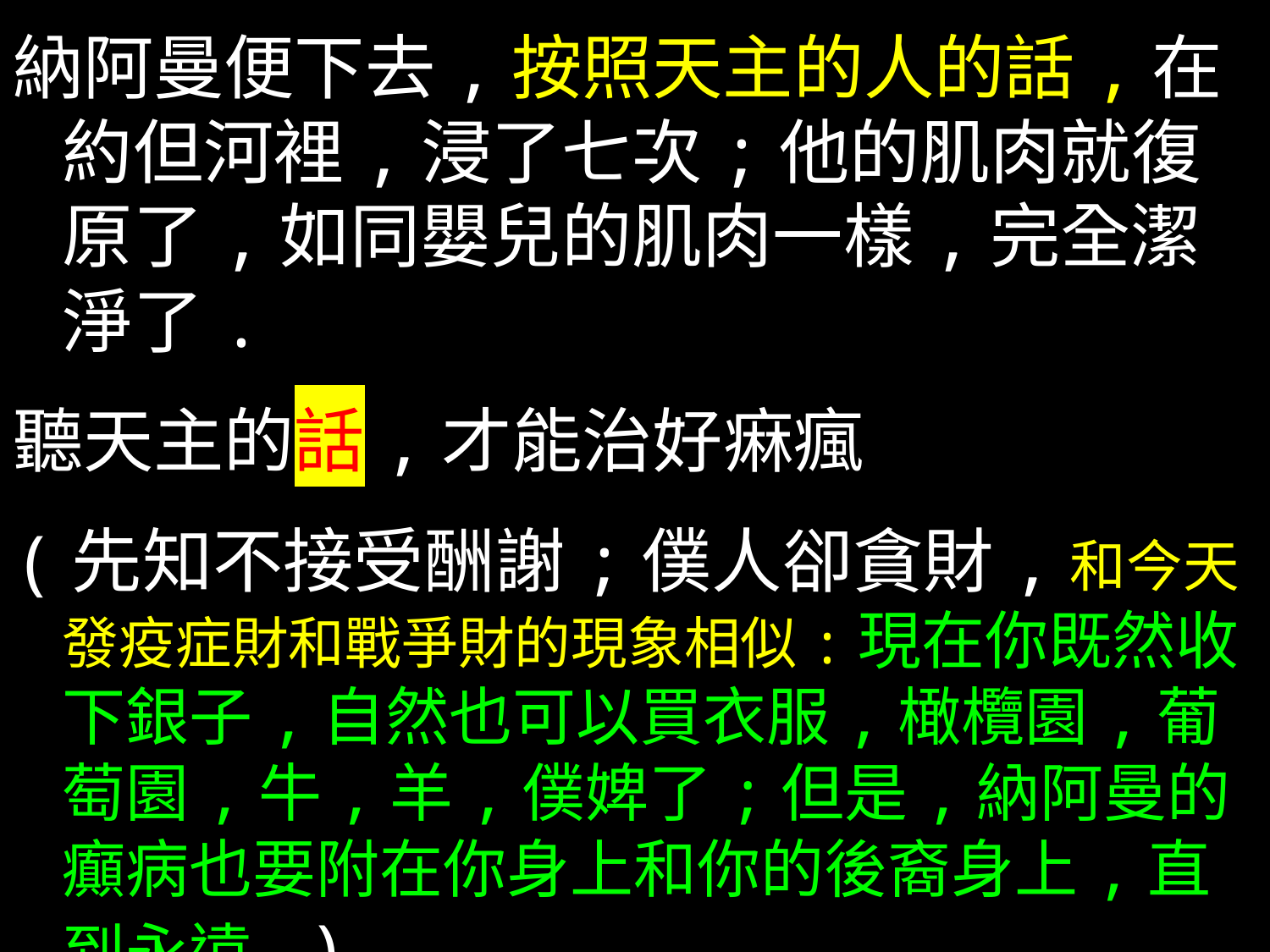

納阿曼便下去,按照天主的人的話,在約但河裡,浸了七次;他的肌肉就復原了,如同嬰兒的肌肉一樣,完全潔淨了.
聽天主的話,才能治好痳瘋
(先知不接受酬謝;僕人卻貪財,和今天發疫症財和戰爭財的現象相似:現在你既然收下銀子,自然也可以買衣服,橄欖園,葡萄園,牛,羊,僕婢了;但是,納阿曼的癲病也要附在你身上和你的後裔身上,直到永遠.)